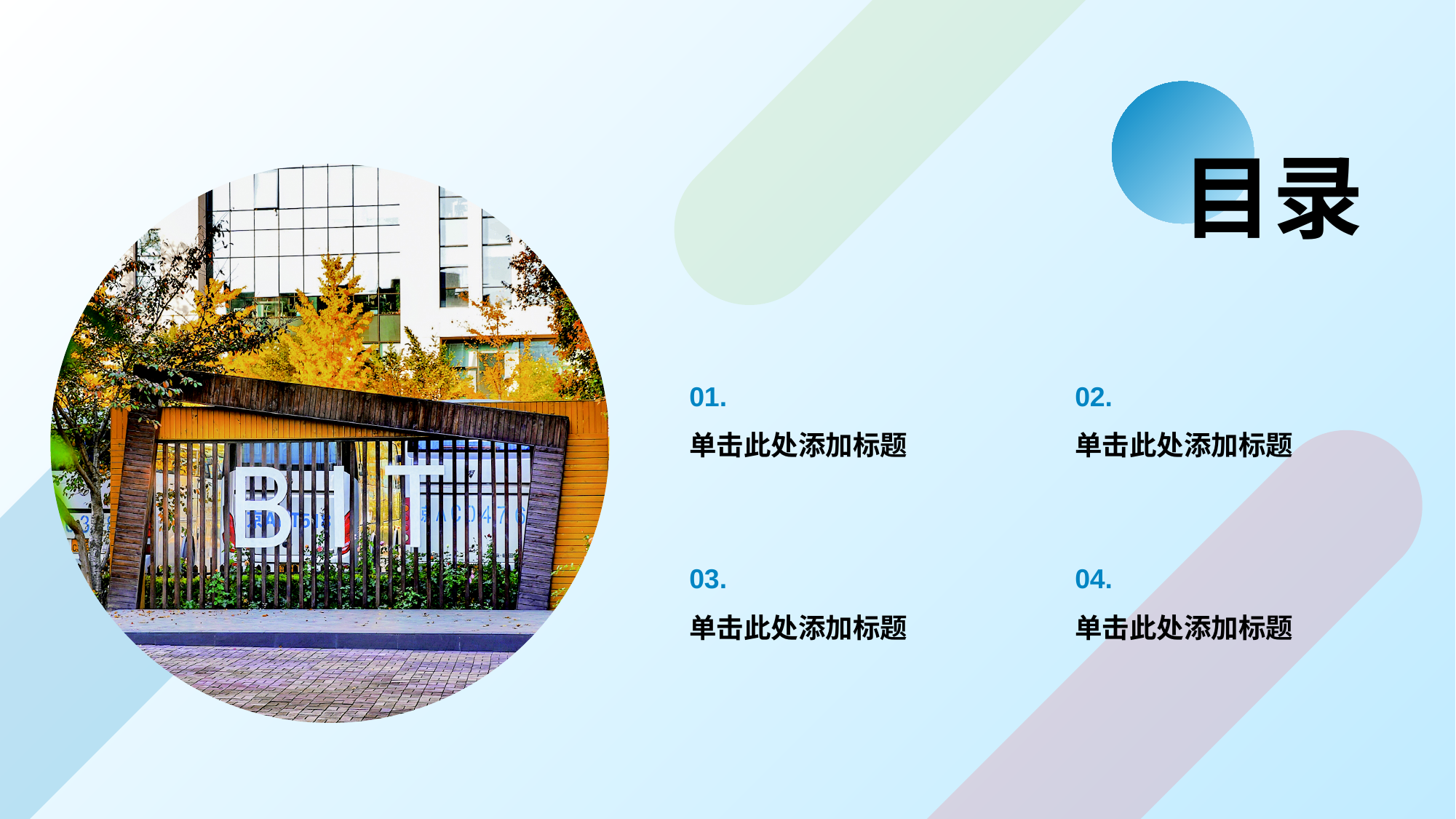

目录

01.
02.
单击此处添加标题
单击此处添加标题
03.
04.

单击此处添加标题
单击此处添加标题